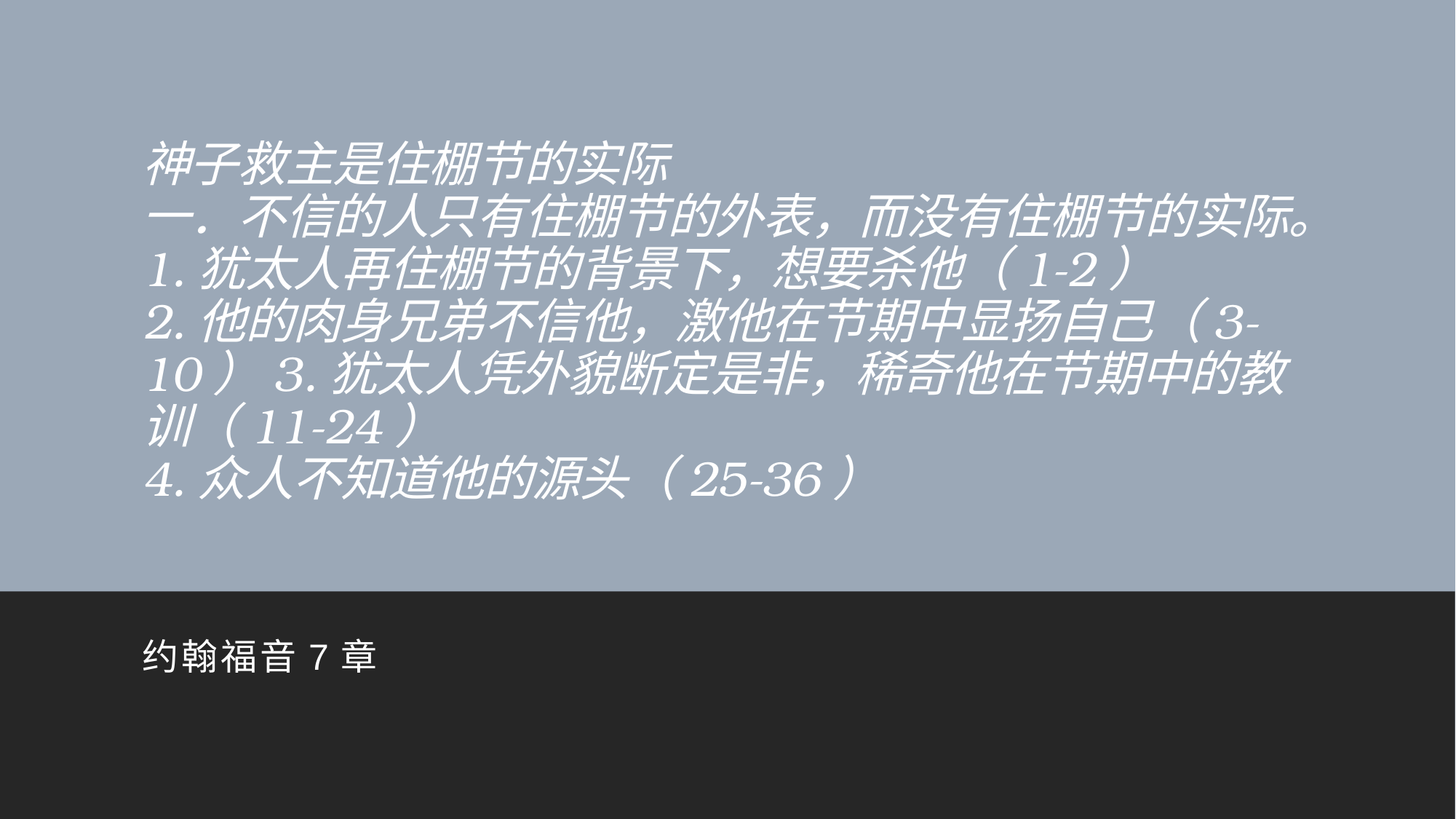

# 神子救主是住棚节的实际 一．不信的人只有住棚节的外表，而没有住棚节的实际。1.犹太人再住棚节的背景下，想要杀他（1-2） 2.他的肉身兄弟不信他，激他在节期中显扬自己（3-10）3.犹太人凭外貌断定是非，稀奇他在节期中的教训（11-24） 4.众人不知道他的源头（25-36）

约翰福音7章